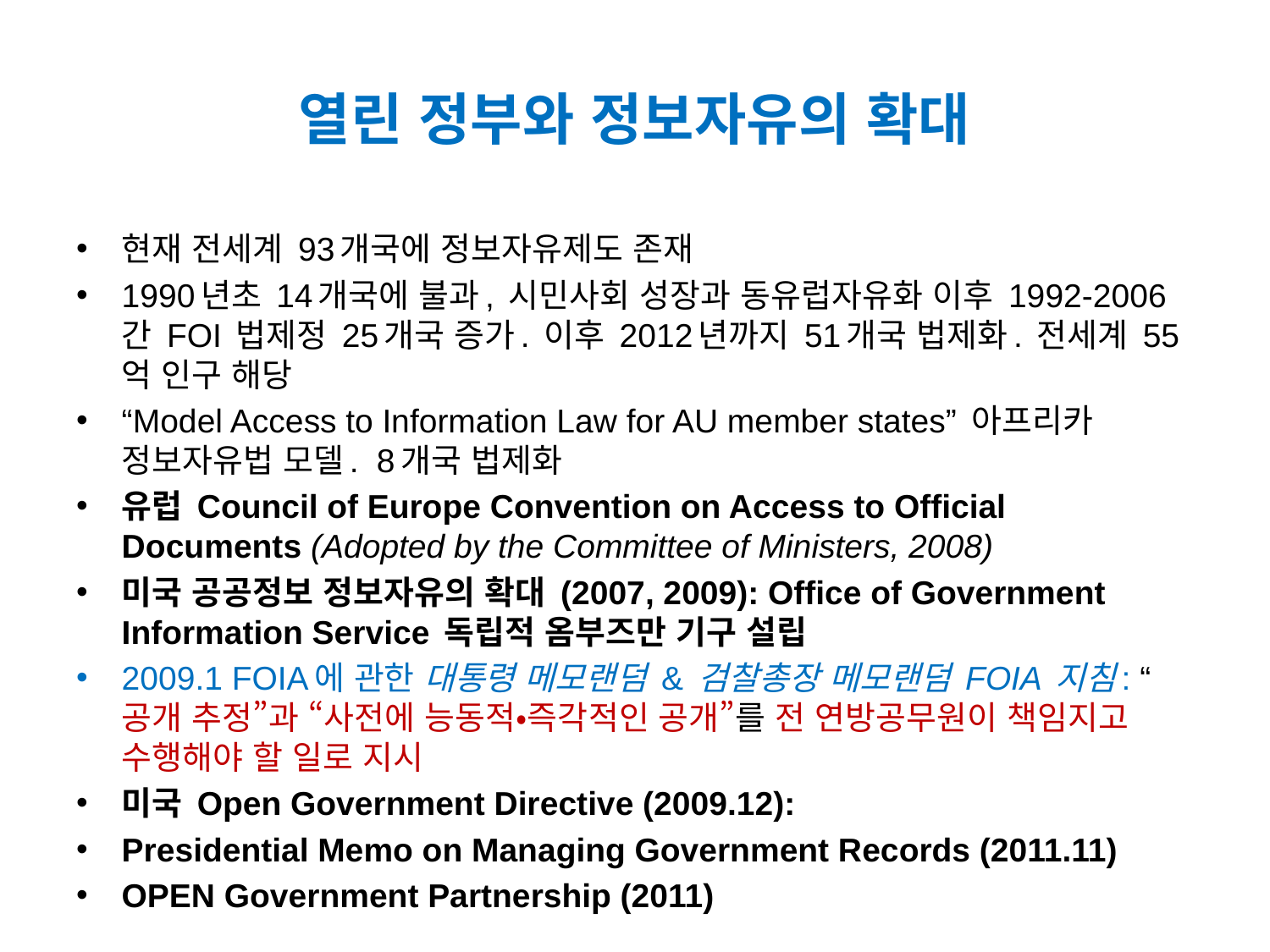

# 열린 정부와 정보자유의 확대
현재 전세계 93개국에 정보자유제도 존재
1990년초 14개국에 불과, 시민사회 성장과 동유럽자유화 이후 1992-2006간 FOI 법제정 25개국 증가. 이후 2012년까지 51개국 법제화. 전세계 55억 인구 해당
“Model Access to Information Law for AU member states” 아프리카 정보자유법 모델.  8개국 법제화
유럽 Council of Europe Convention on Access to Official Documents (Adopted by the Committee of Ministers, 2008)
미국 공공정보 정보자유의 확대 (2007, 2009): Office of Government Information Service 독립적 옴부즈만 기구 설립
2009.1 FOIA에 관한 대통령 메모랜덤 & 검찰총장 메모랜덤 FOIA 지침: “공개 추정”과 “사전에 능동적•즉각적인 공개”를 전 연방공무원이 책임지고 수행해야 할 일로 지시
미국 Open Government Directive (2009.12):
Presidential Memo on Managing Government Records (2011.11)
OPEN Government Partnership (2011)